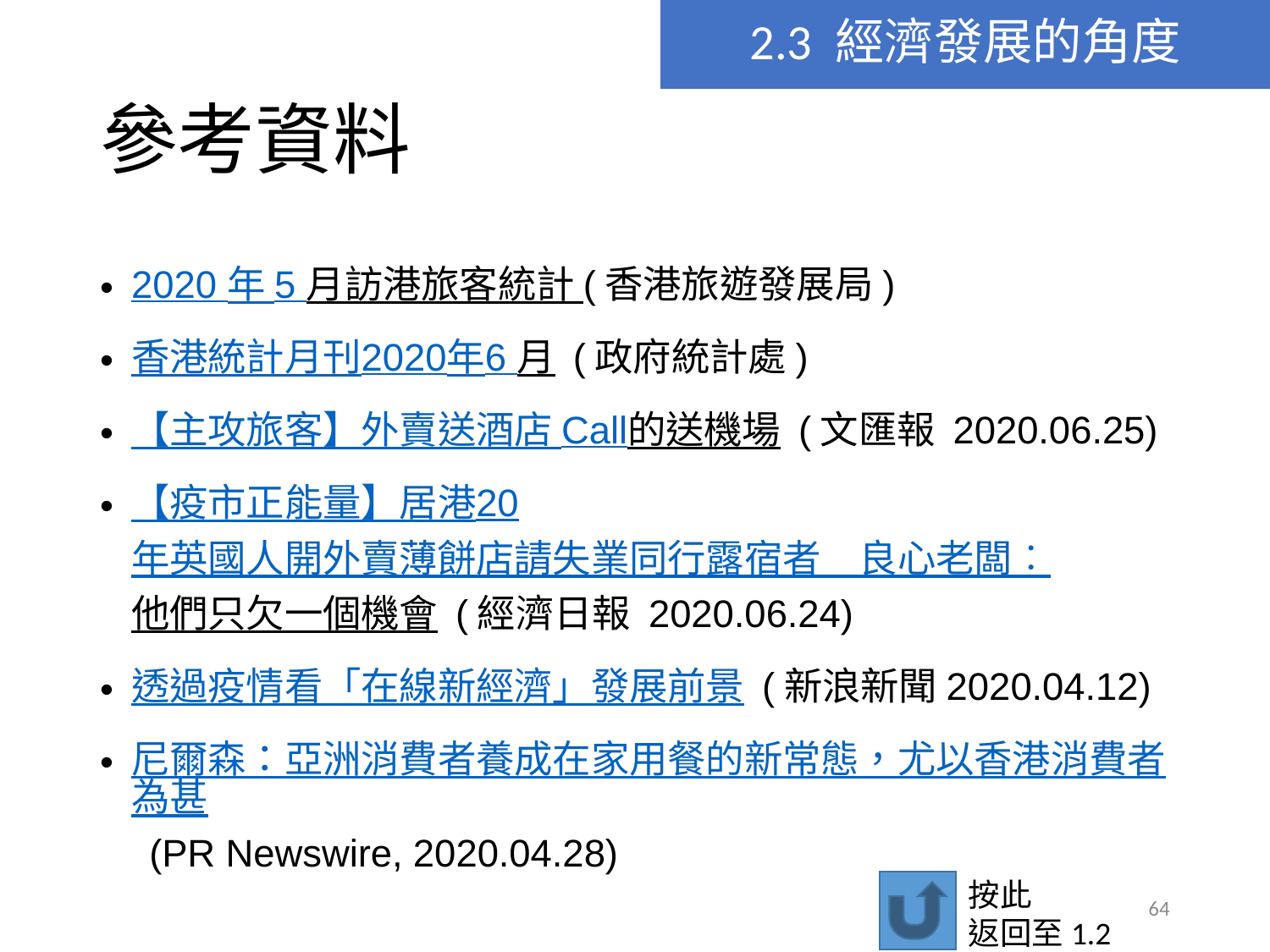

2.3 經濟發展的角度
# 參考資料
2020 年 5 月訪港旅客統計 (香港旅遊發展局)
香港統計月刊2020年6 月 (政府統計處)
【主攻旅客】外賣送酒店 Call的送機場 (文匯報 2020.06.25)
【疫市正能量】居港20年英國人開外賣薄餅店請失業同行露宿者　良心老闆︰他們只欠一個機會 (經濟日報 2020.06.24)
透過疫情看「在線新經濟」發展前景 (新浪新聞2020.04.12)
尼爾森：亞洲消費者養成在家用餐的新常態，尤以香港消費者為甚 (PR Newswire, 2020.04.28)

按此
返回至1.2

64